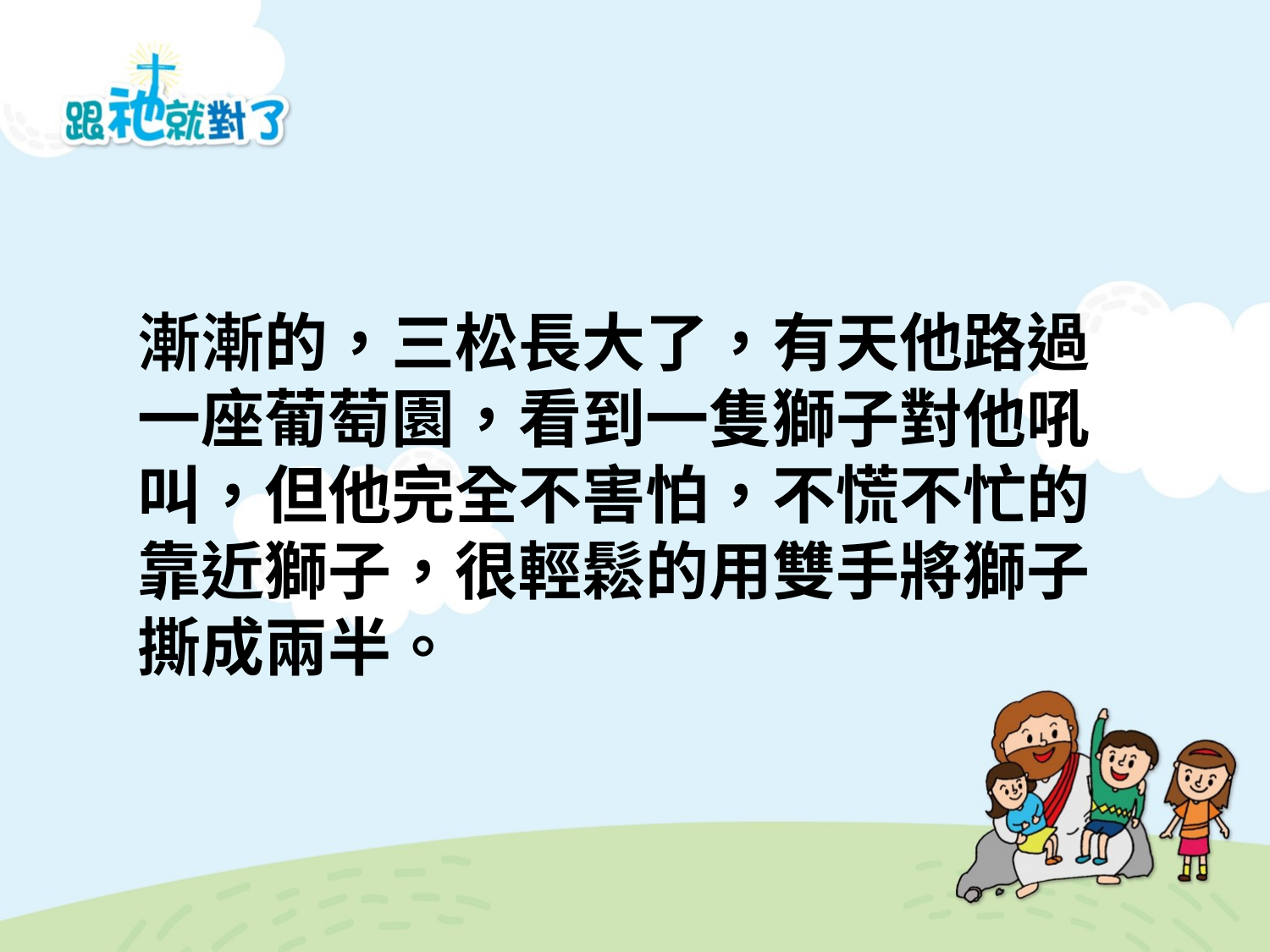

漸漸的，三松長大了，有天他路過一座葡萄園，看到一隻獅子對他吼叫，但他完全不害怕，不慌不忙的靠近獅子，很輕鬆的用雙手將獅子撕成兩半。